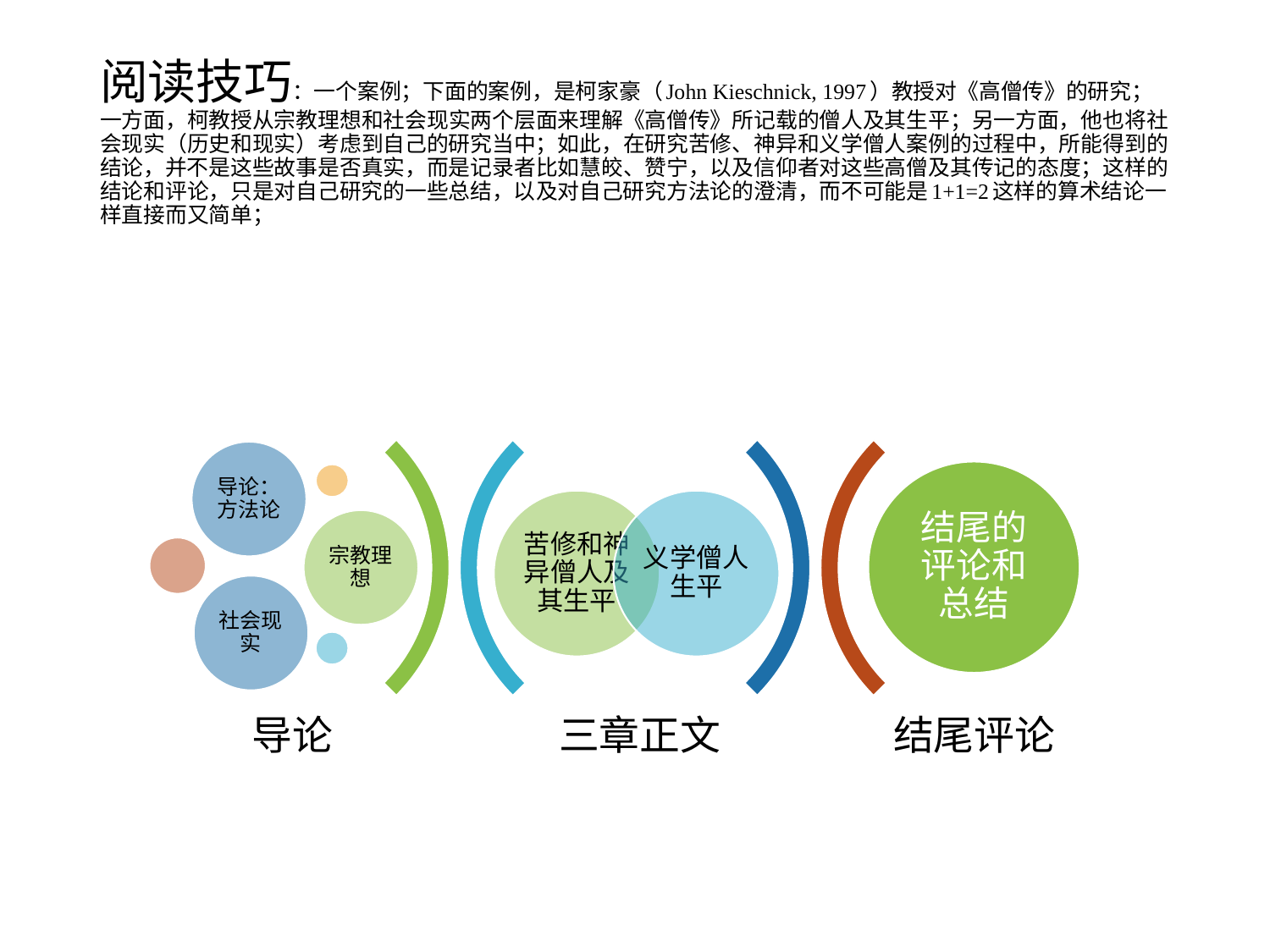

# 阅读技巧：一个案例；下面的案例，是柯家豪（John Kieschnick, 1997）教授对《高僧传》的研究；一方面，柯教授从宗教理想和社会现实两个层面来理解《高僧传》所记载的僧人及其生平；另一方面，他也将社会现实（历史和现实）考虑到自己的研究当中；如此，在研究苦修、神异和义学僧人案例的过程中，所能得到的结论，并不是这些故事是否真实，而是记录者比如慧皎、赞宁，以及信仰者对这些高僧及其传记的态度；这样的结论和评论，只是对自己研究的一些总结，以及对自己研究方法论的澄清，而不可能是1+1=2这样的算术结论一样直接而又简单；
三章正文
结尾评论
苦修和神异僧人及其生平
义学僧人生平
导论：方法论
宗教理想
社会现实
结尾的评论和总结
导论